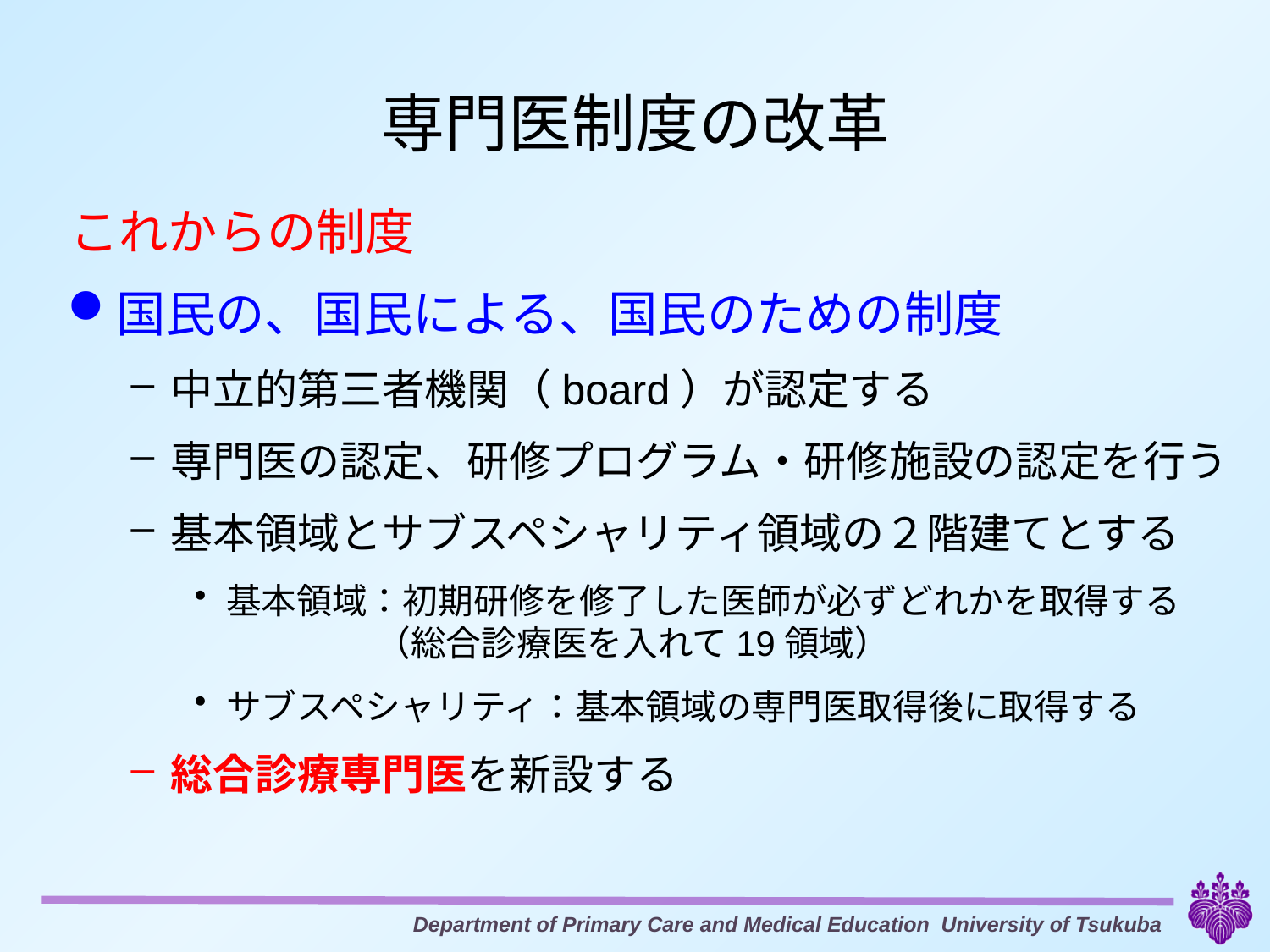

# 専門医制度の改革
これからの制度

国民の、国民による、国民のための制度
中立的第三者機関（board）が認定する
専門医の認定、研修プログラム・研修施設の認定を行う
基本領域とサブスペシャリティ領域の２階建てとする
基本領域：初期研修を修了した医師が必ずどれかを取得する
　　　　 （総合診療医を入れて19領域）
サブスペシャリティ：基本領域の専門医取得後に取得する
総合診療専門医を新設する